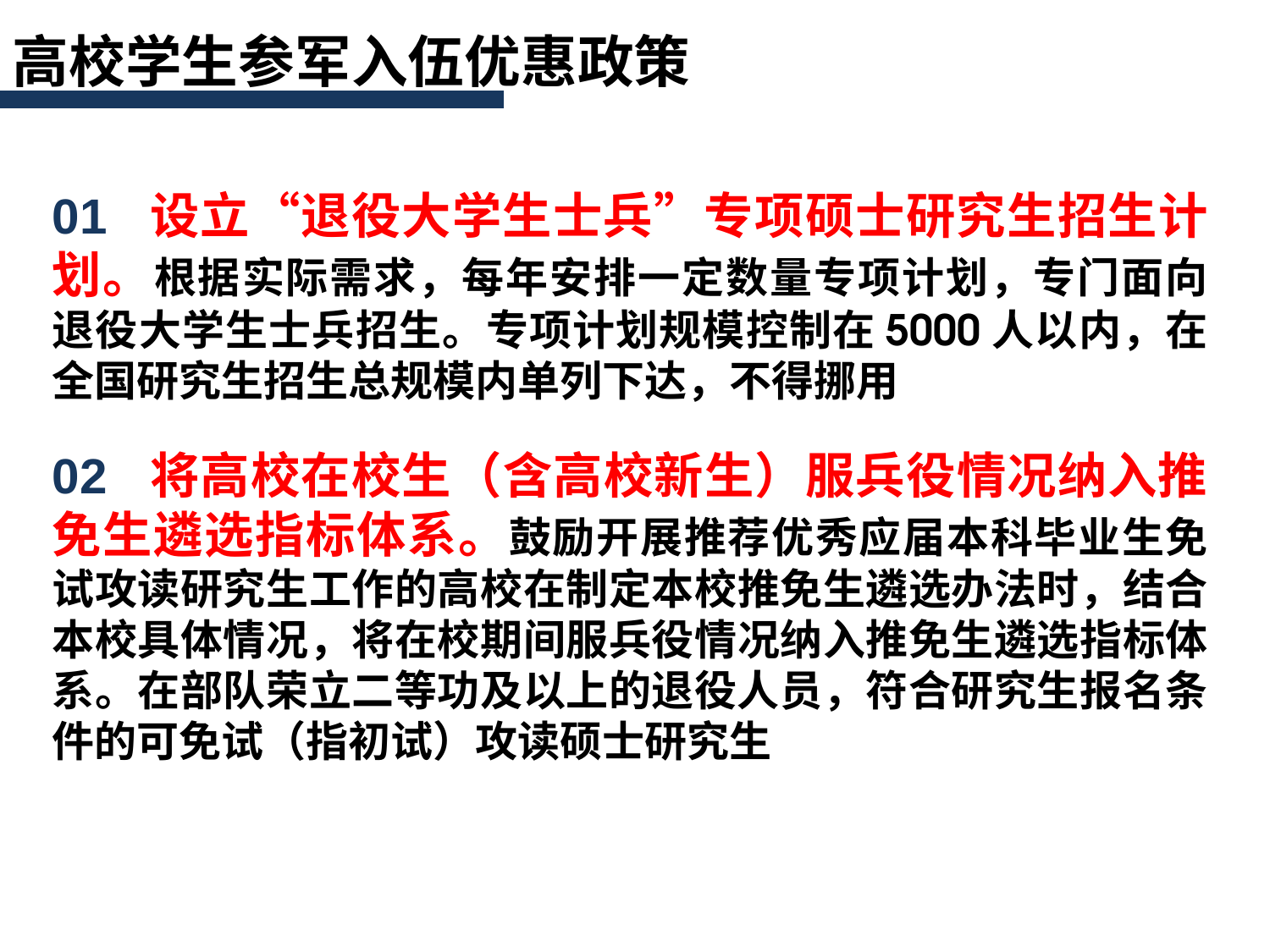

高校学生参军入伍优惠政策
01  设立“退役大学生士兵”专项硕士研究生招生计划。根据实际需求，每年安排一定数量专项计划，专门面向退役大学生士兵招生。专项计划规模控制在5000人以内，在全国研究生招生总规模内单列下达，不得挪用
02  将高校在校生（含高校新生）服兵役情况纳入推免生遴选指标体系。鼓励开展推荐优秀应届本科毕业生免试攻读研究生工作的高校在制定本校推免生遴选办法时，结合本校具体情况，将在校期间服兵役情况纳入推免生遴选指标体系。在部队荣立二等功及以上的退役人员，符合研究生报名条件的可免试（指初试）攻读硕士研究生